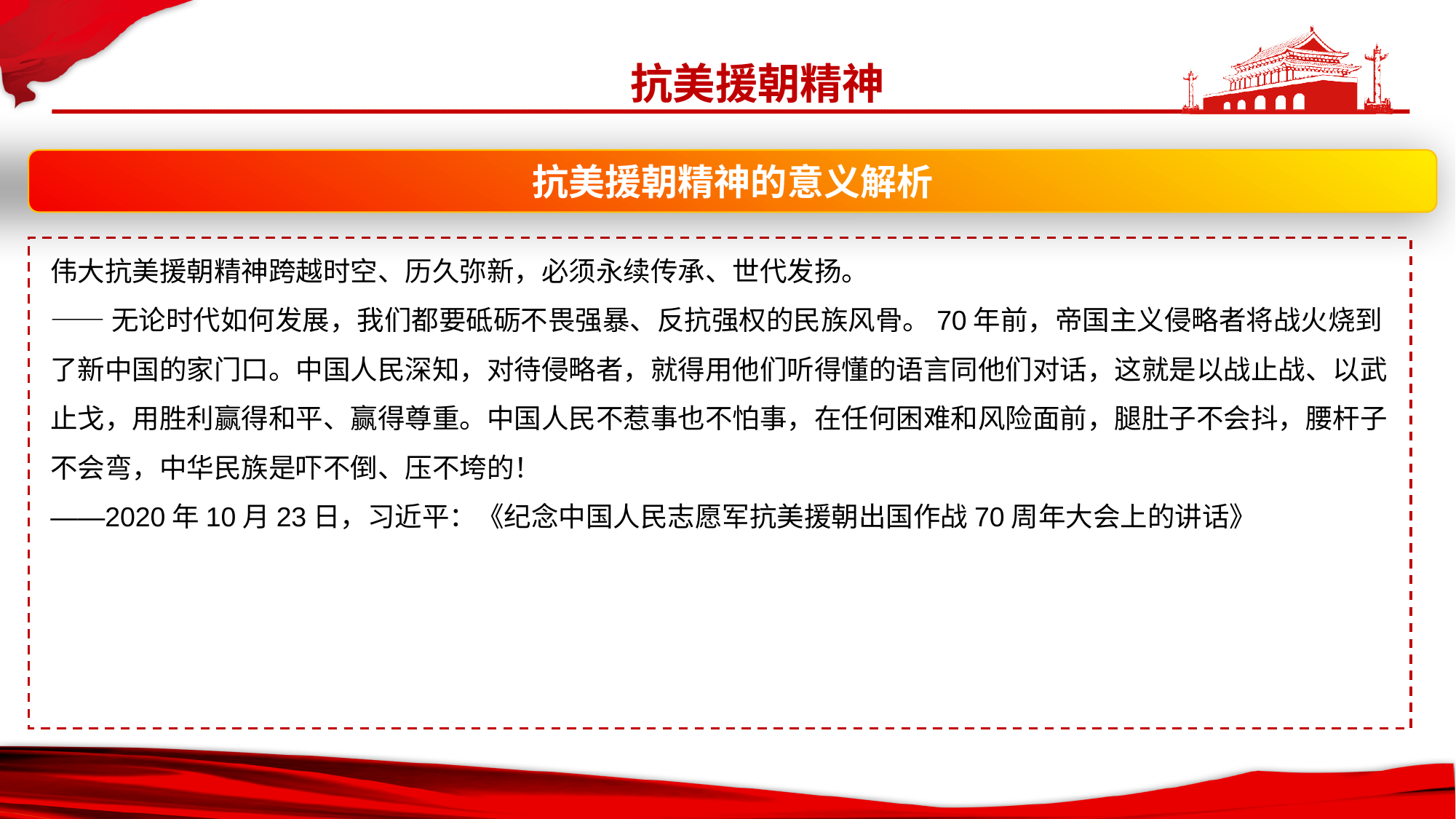

抗美援朝精神
抗美援朝精神的意义解析
伟大抗美援朝精神跨越时空、历久弥新，必须永续传承、世代发扬。
——无论时代如何发展，我们都要砥砺不畏强暴、反抗强权的民族风骨。70年前，帝国主义侵略者将战火烧到了新中国的家门口。中国人民深知，对待侵略者，就得用他们听得懂的语言同他们对话，这就是以战止战、以武止戈，用胜利赢得和平、赢得尊重。中国人民不惹事也不怕事，在任何困难和风险面前，腿肚子不会抖，腰杆子不会弯，中华民族是吓不倒、压不垮的！
——2020年10月23日，习近平：《纪念中国人民志愿军抗美援朝出国作战70周年大会上的讲话》